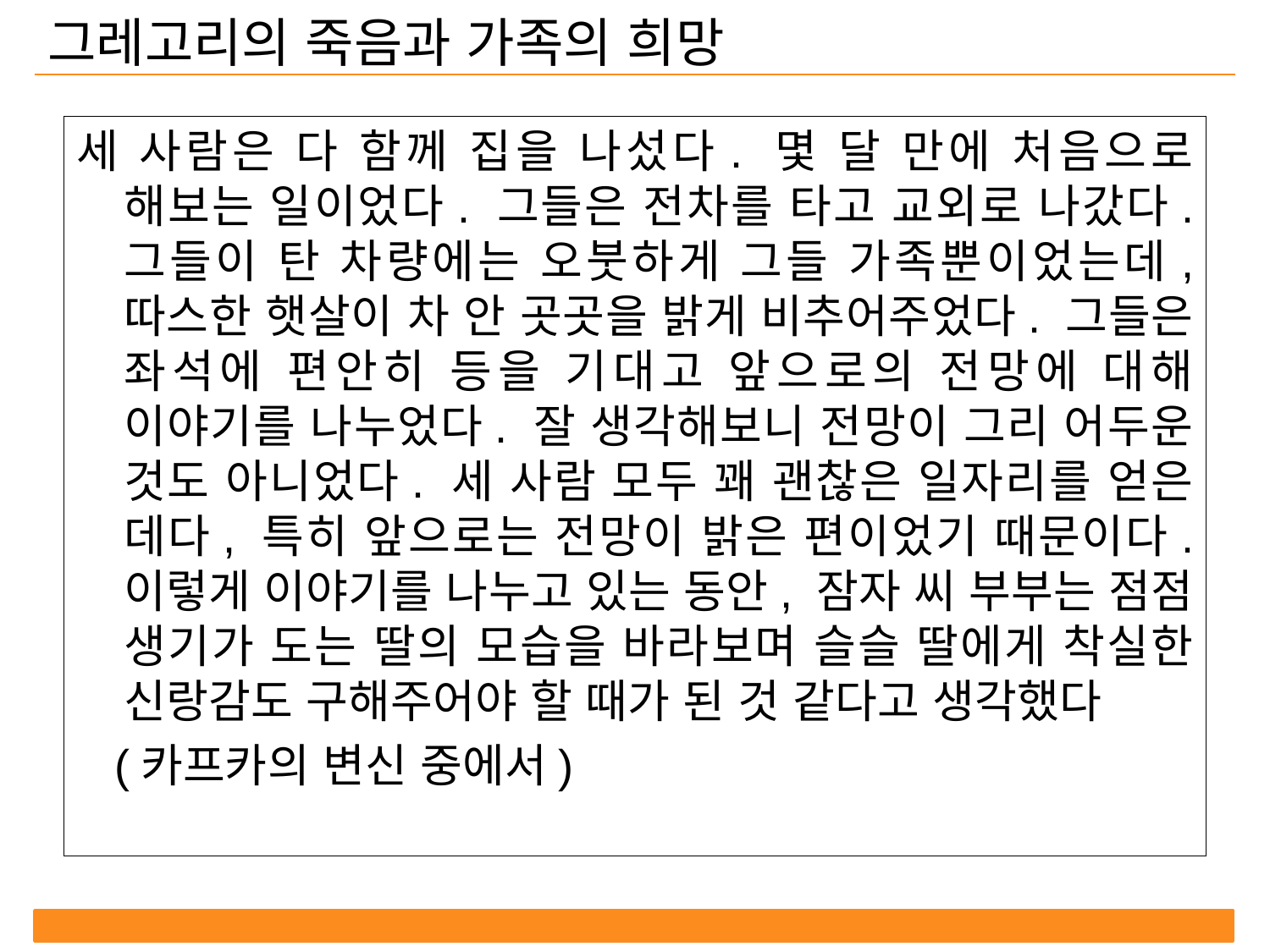

그레고리의 죽음과 가족의 희망
세 사람은 다 함께 집을 나섰다. 몇 달 만에 처음으로 해보는 일이었다. 그들은 전차를 타고 교외로 나갔다. 그들이 탄 차량에는 오붓하게 그들 가족뿐이었는데, 따스한 햇살이 차 안 곳곳을 밝게 비추어주었다. 그들은 좌석에 편안히 등을 기대고 앞으로의 전망에 대해 이야기를 나누었다. 잘 생각해보니 전망이 그리 어두운 것도 아니었다. 세 사람 모두 꽤 괜찮은 일자리를 얻은 데다, 특히 앞으로는 전망이 밝은 편이었기 때문이다. 이렇게 이야기를 나누고 있는 동안, 잠자 씨 부부는 점점 생기가 도는 딸의 모습을 바라보며 슬슬 딸에게 착실한 신랑감도 구해주어야 할 때가 된 것 같다고 생각했다
   (카프카의 변신 중에서)